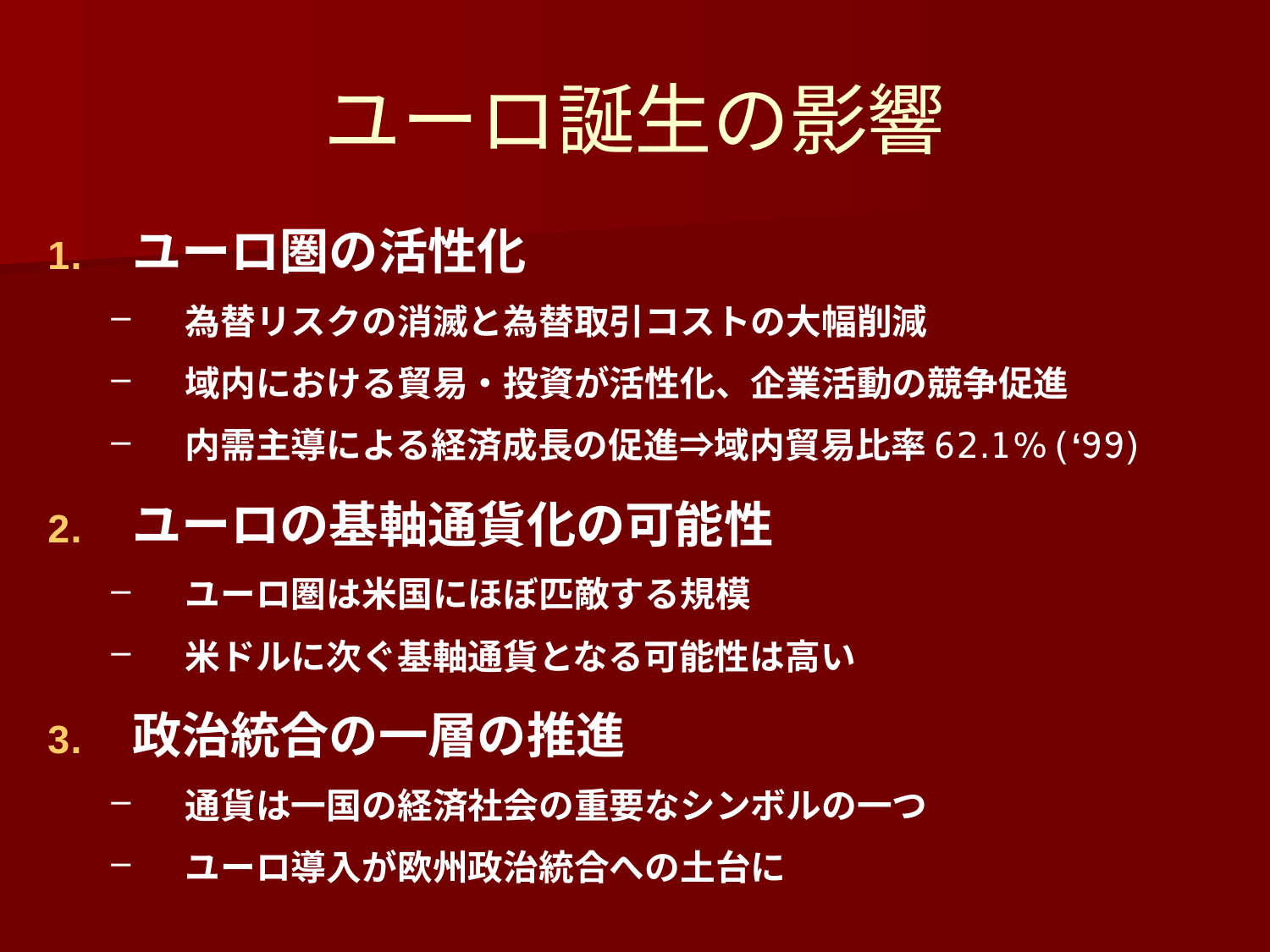

# ユーロ誕生の影響
ユーロ圏の活性化
為替リスクの消滅と為替取引コストの大幅削減
域内における貿易・投資が活性化、企業活動の競争促進
内需主導による経済成長の促進⇒域内貿易比率62.1%(‘99)
ユーロの基軸通貨化の可能性
ユーロ圏は米国にほぼ匹敵する規模
米ドルに次ぐ基軸通貨となる可能性は高い
政治統合の一層の推進
通貨は一国の経済社会の重要なシンボルの一つ
ユーロ導入が欧州政治統合への土台に